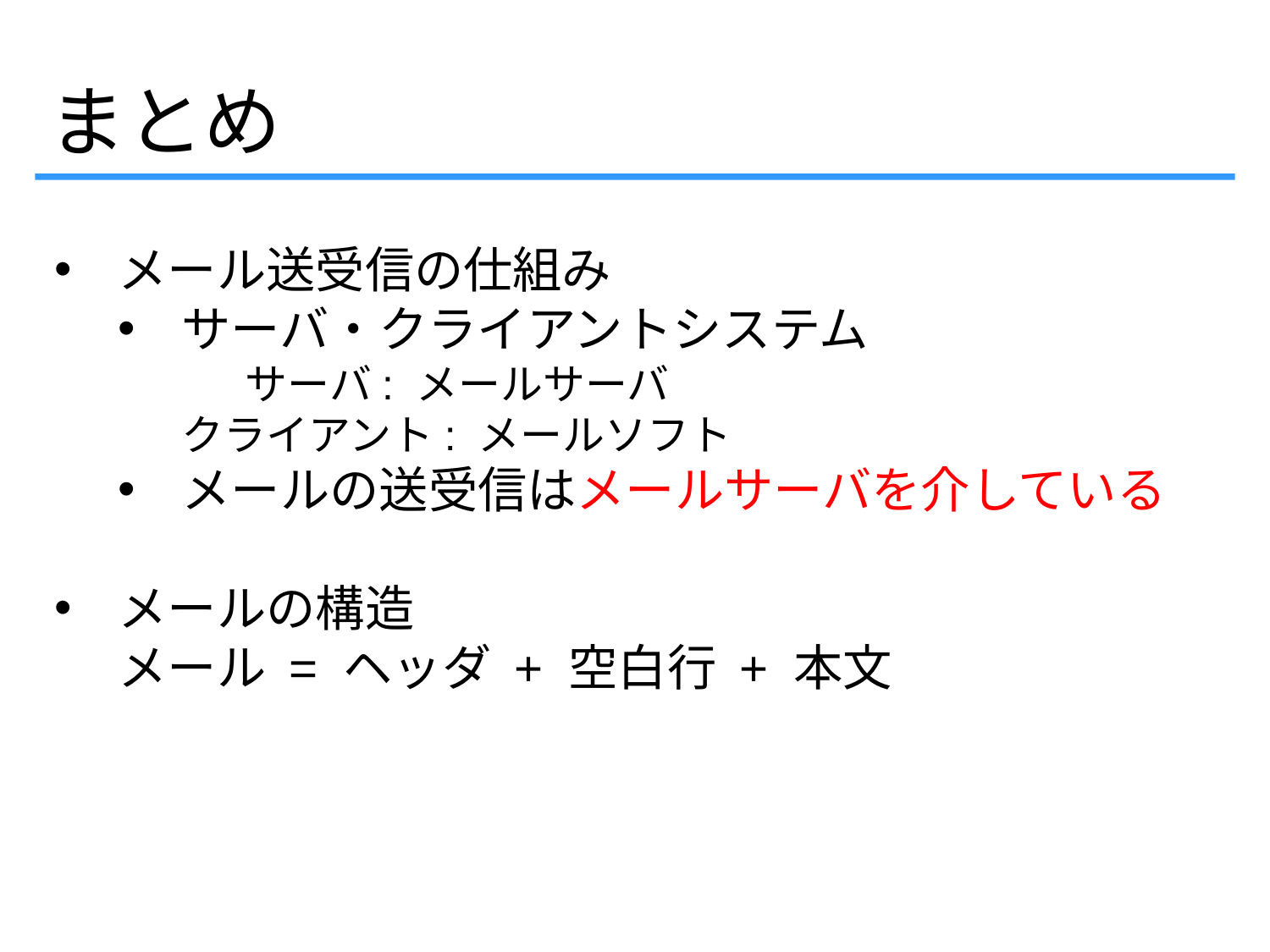

まとめ

メール送受信の仕組み
サーバ・クライアントシステム
	サーバ: メールサーバ
クライアント: メールソフト
メールの送受信はメールサーバを介している

メールの構造
メール = ヘッダ + 空白行 + 本文